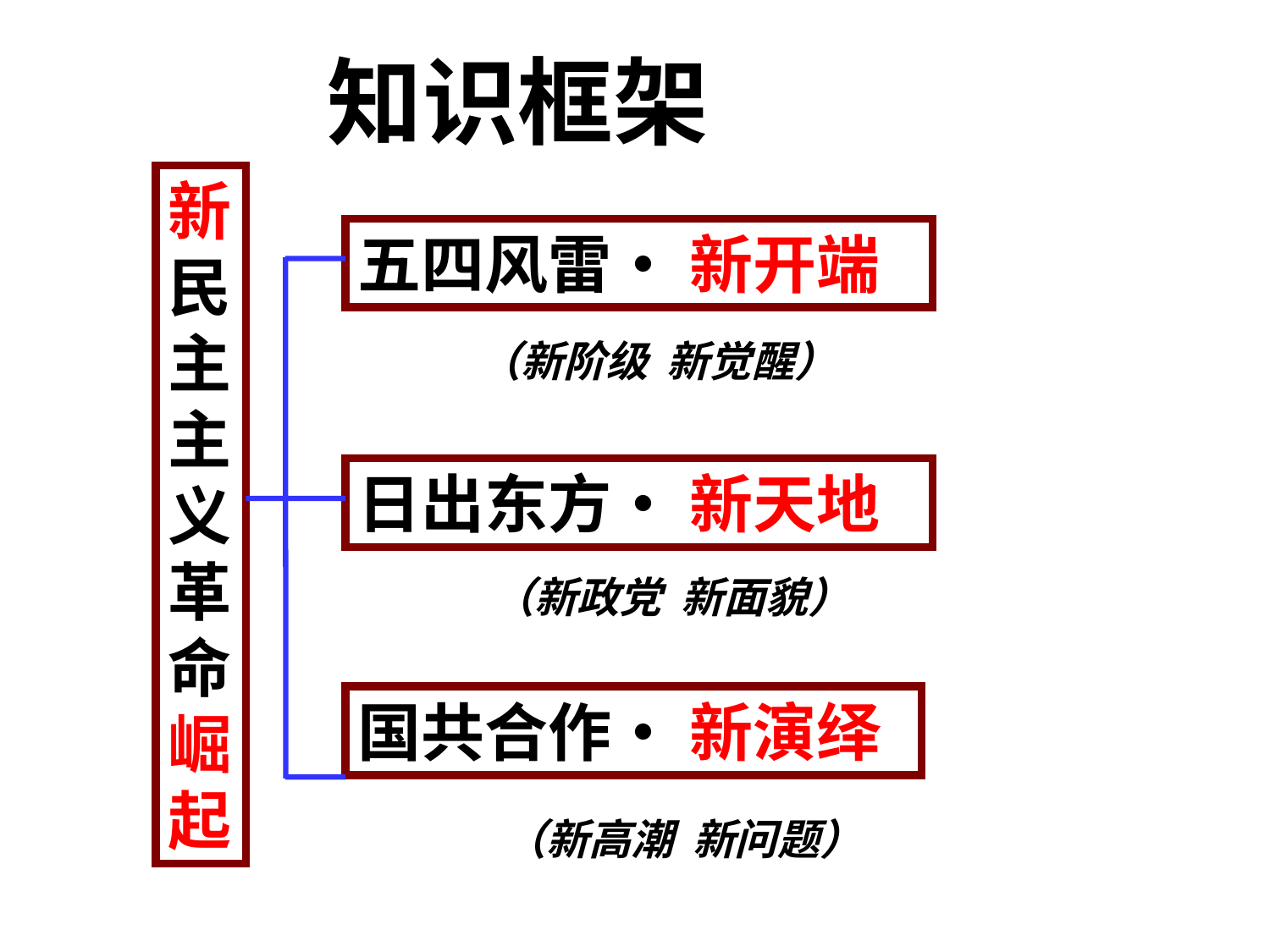

知识框架

新民主主义革命 崛起
五四风雷• 新开端

（新阶级  新觉醒）
日出东方• 新天地

（新政党  新面貌）
国共合作• 新演绎

（新高潮  新问题）